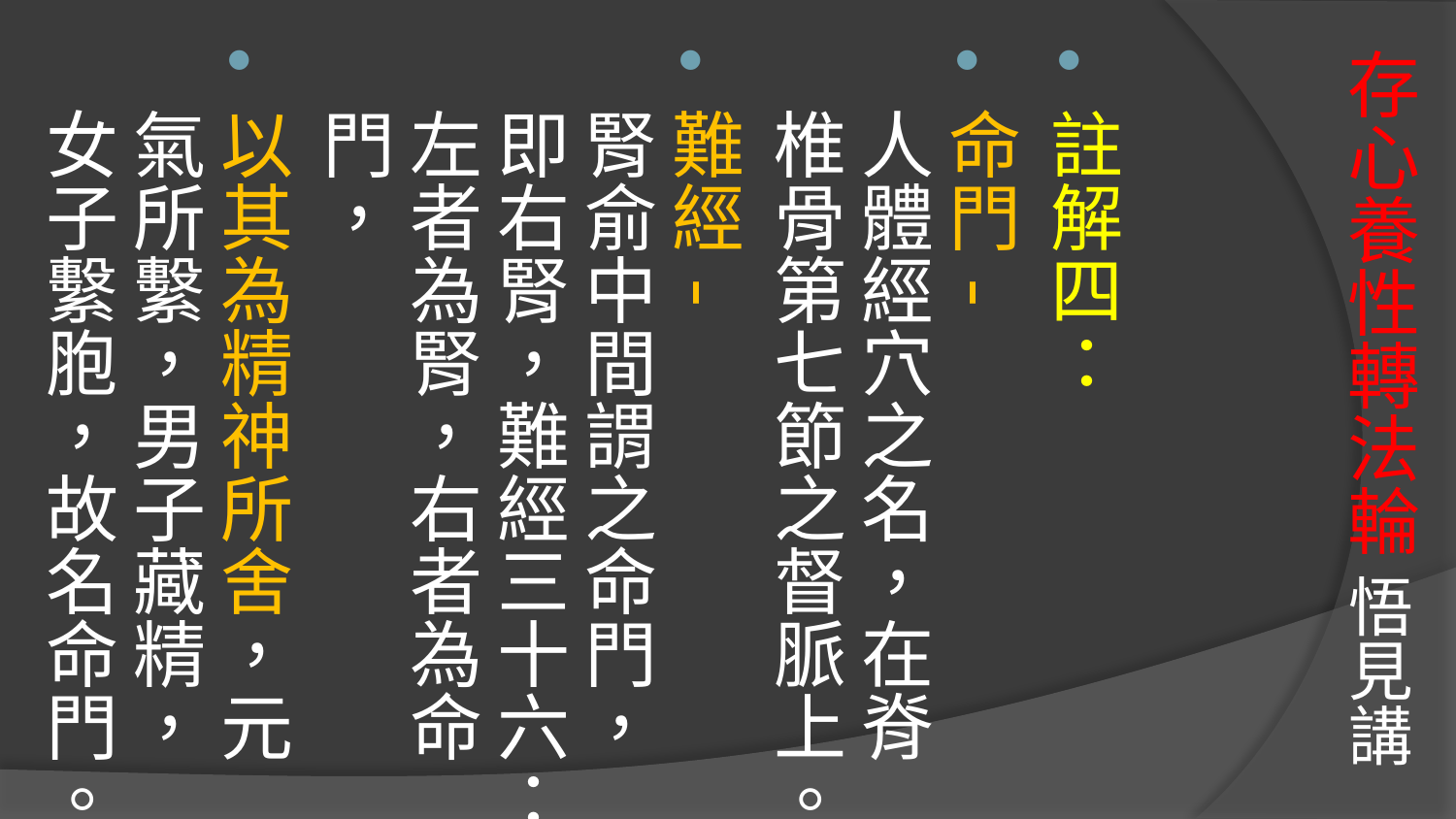

# 存心養性轉法輪 悟見講
註解四：
命門-
人體經穴之名，在脊椎骨第七節之督脈上。
難經-
腎俞中間謂之命門，即右腎，難經三十六：左者為腎，右者為命門，
以其為精神所舍，元氣所繫，男子藏精，女子繫胞，故名命門。